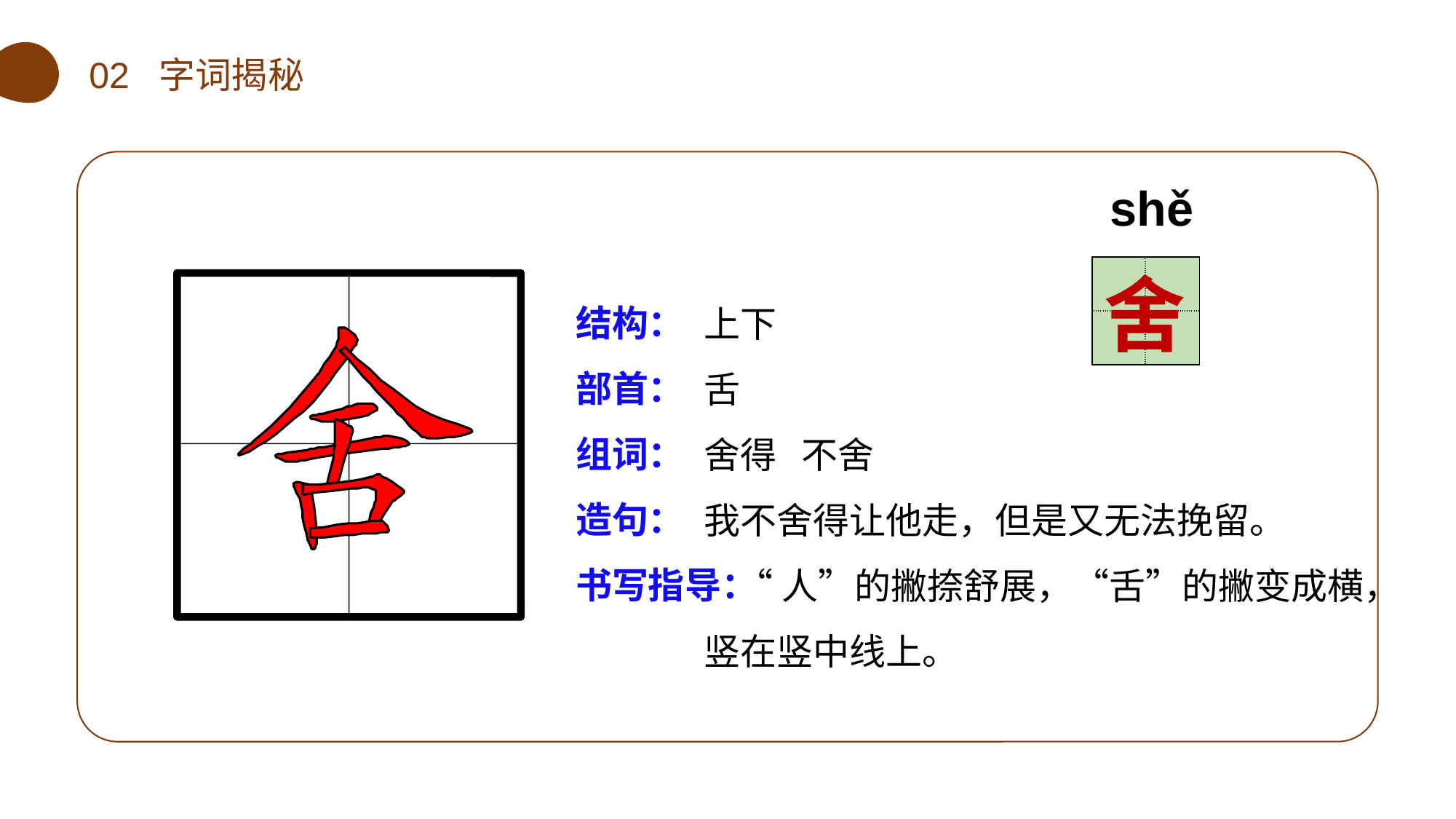

02  字词揭秘
shě
|  |  |
| --- | --- |
|  |  |
舍

结构：
部首：
组词：
造句：
书写指导：
上下
舌
舍得   不舍
我不舍得让他走，但是又无法挽留。
    “人”的撇捺舒展，“舌”的撇变成横，竖在竖中线上。